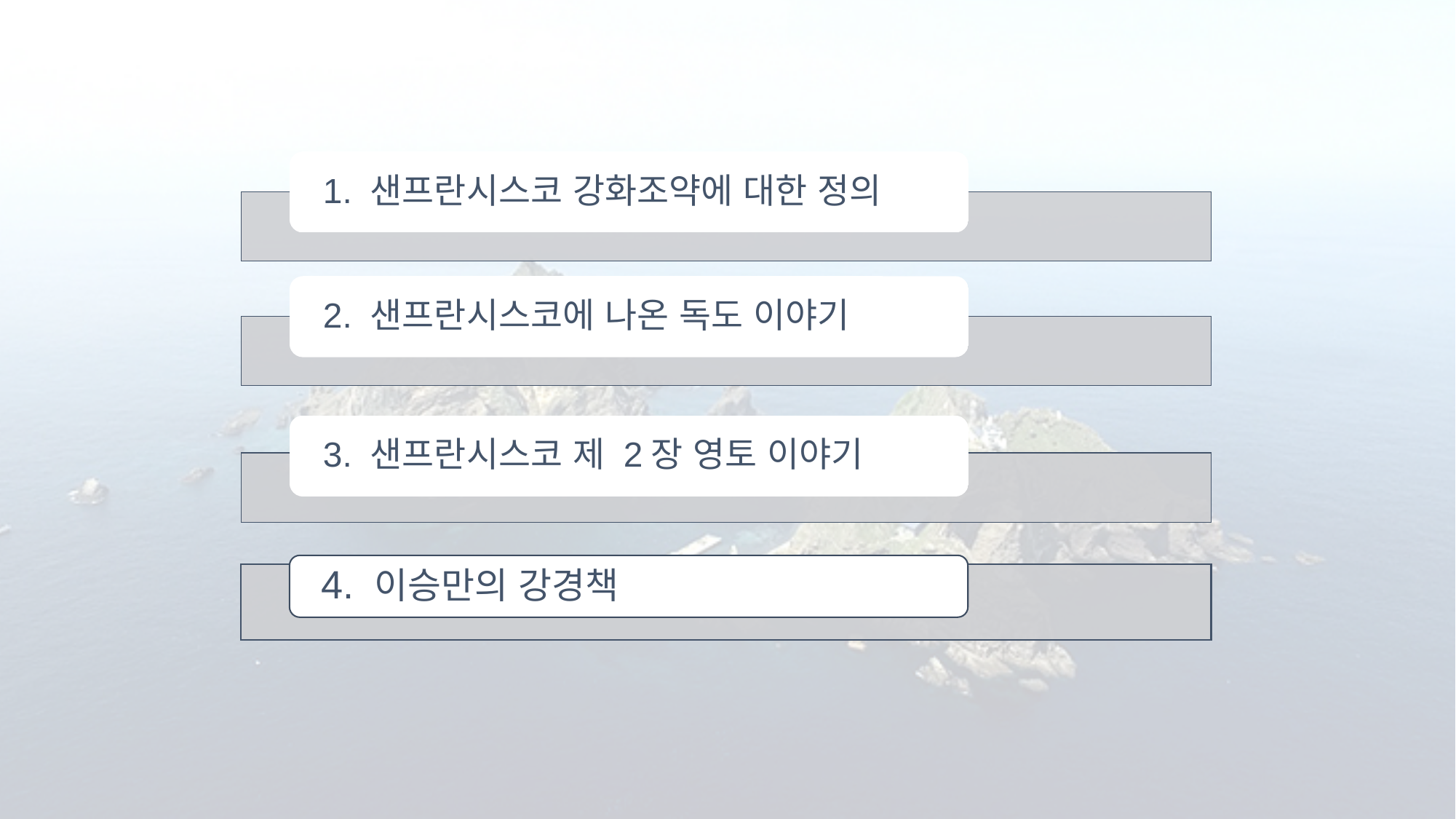

1. 샌프란시스코 강화조약에 대한 정의
2. 샌프란시스코에 나온 독도 이야기
3. 샌프란시스코 제 2장 영토 이야기
4. 이승만의 강경책